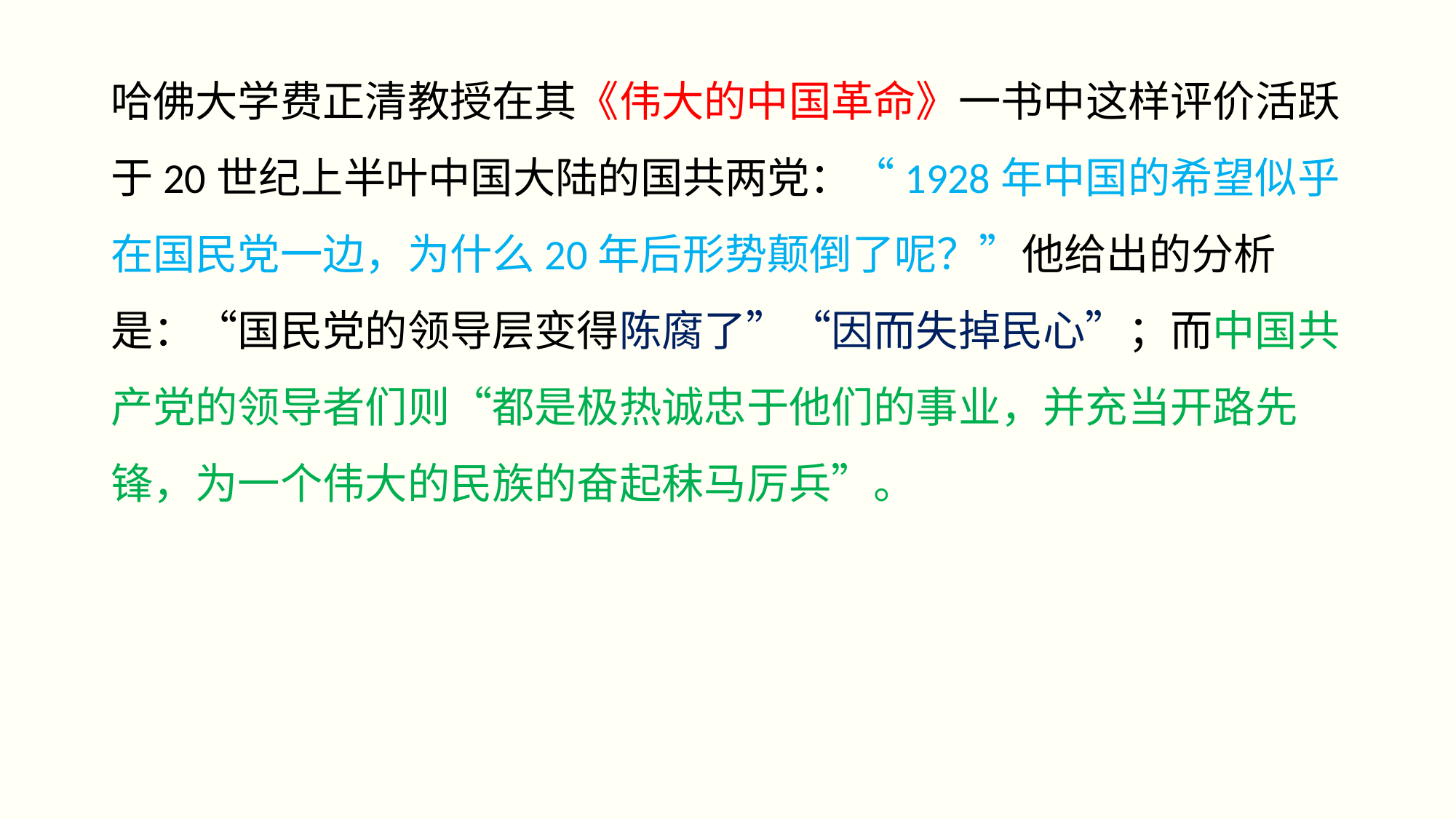

# 哈佛大学费正清教授在其《伟大的中国革命》一书中这样评价活跃于20世纪上半叶中国大陆的国共两党：“1928年中国的希望似乎在国民党一边，为什么20年后形势颠倒了呢？”他给出的分析是：“国民党的领导层变得陈腐了”“因而失掉民心”；而中国共产党的领导者们则“都是极热诚忠于他们的事业，并充当开路先锋，为一个伟大的民族的奋起秣马厉兵”。